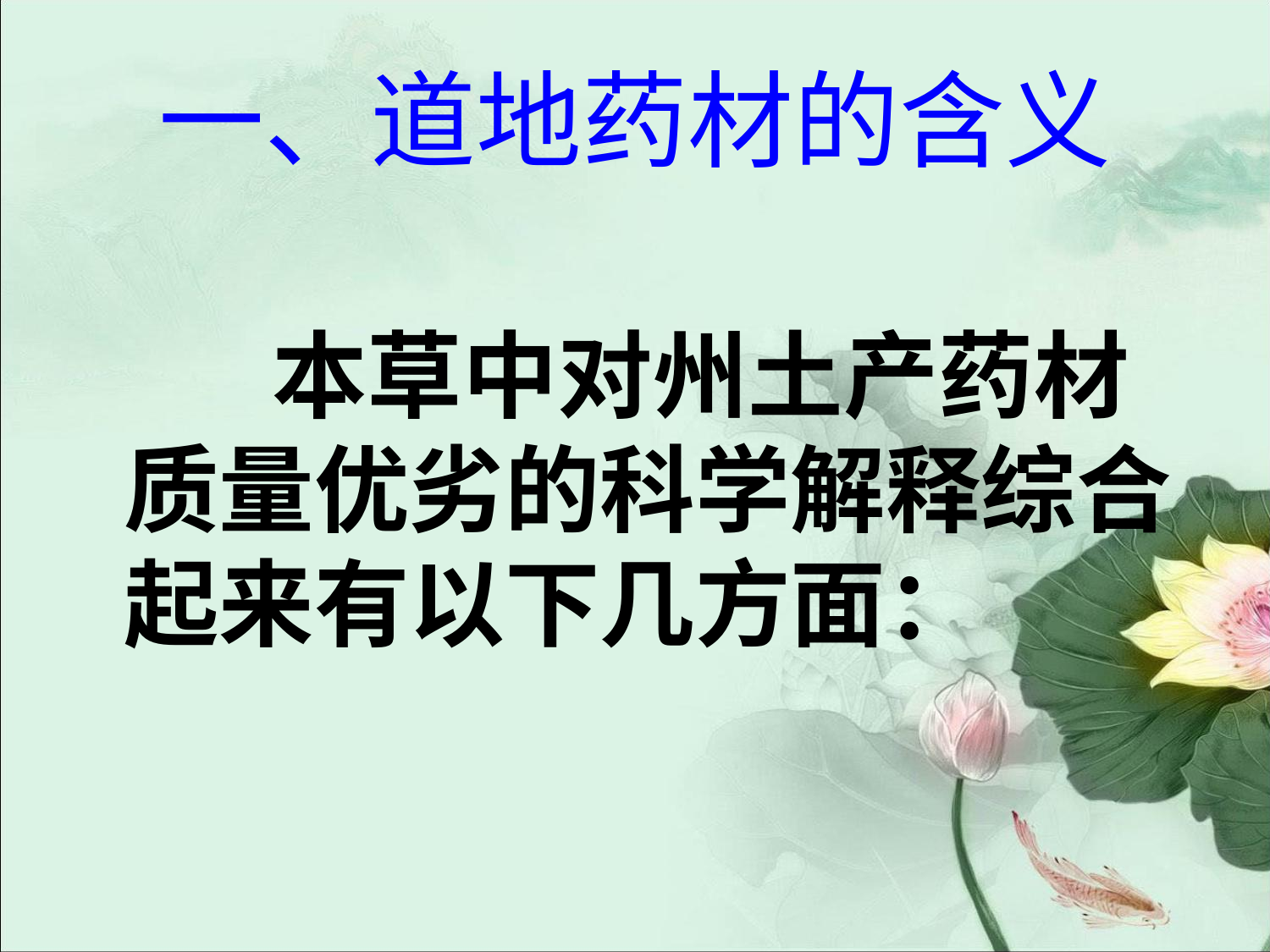

# 一、道地药材的含义

        本草中对州土产药材 质量优劣的科学解释综合  起来有以下几方面：